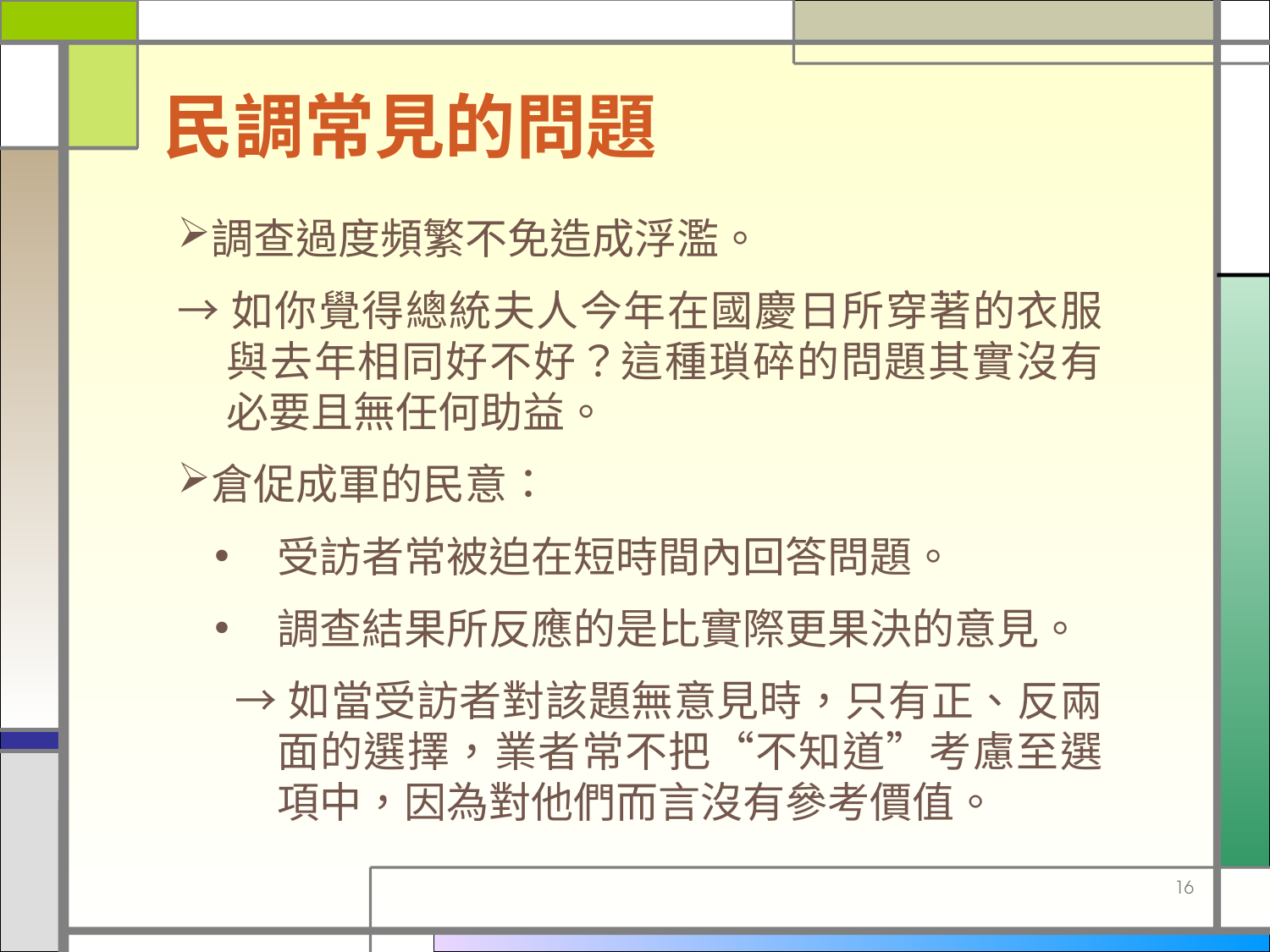

民調常見的問題
調查過度頻繁不免造成浮濫。
→如你覺得總統夫人今年在國慶日所穿著的衣服與去年相同好不好？這種瑣碎的問題其實沒有必要且無任何助益。
倉促成軍的民意：
受訪者常被迫在短時間內回答問題。
調查結果所反應的是比實際更果決的意見。
  →如當受訪者對該題無意見時，只有正、反兩面的選擇，業者常不把“不知道”考慮至選項中，因為對他們而言沒有參考價值。
16